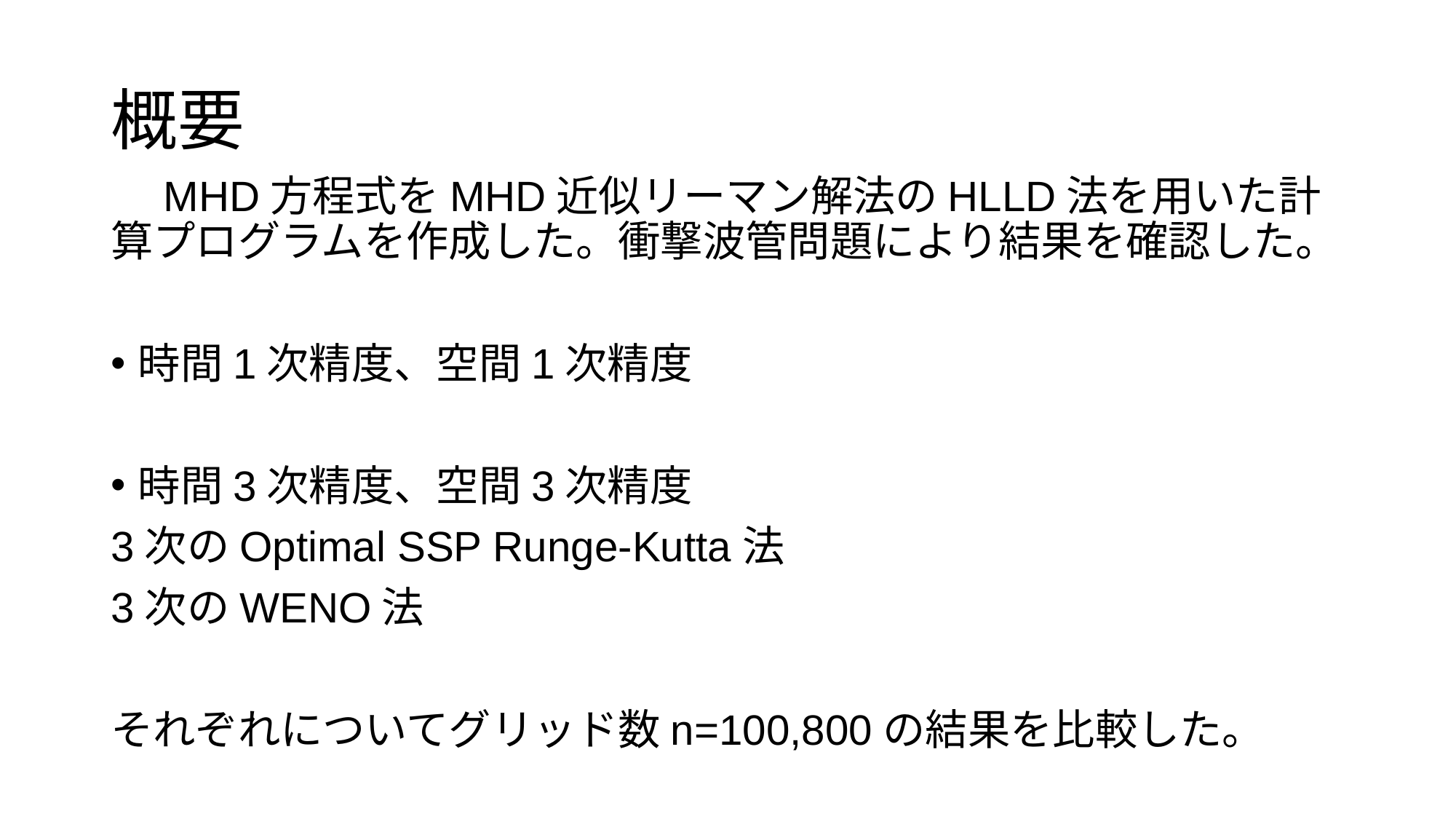

# 概要
　MHD方程式をMHD近似リーマン解法のHLLD法を用いた計算プログラムを作成した。衝撃波管問題により結果を確認した。

時間1次精度、空間1次精度

時間3次精度、空間3次精度
3次のOptimal SSP Runge-Kutta法
3次のWENO法

それぞれについてグリッド数n=100,800の結果を比較した。